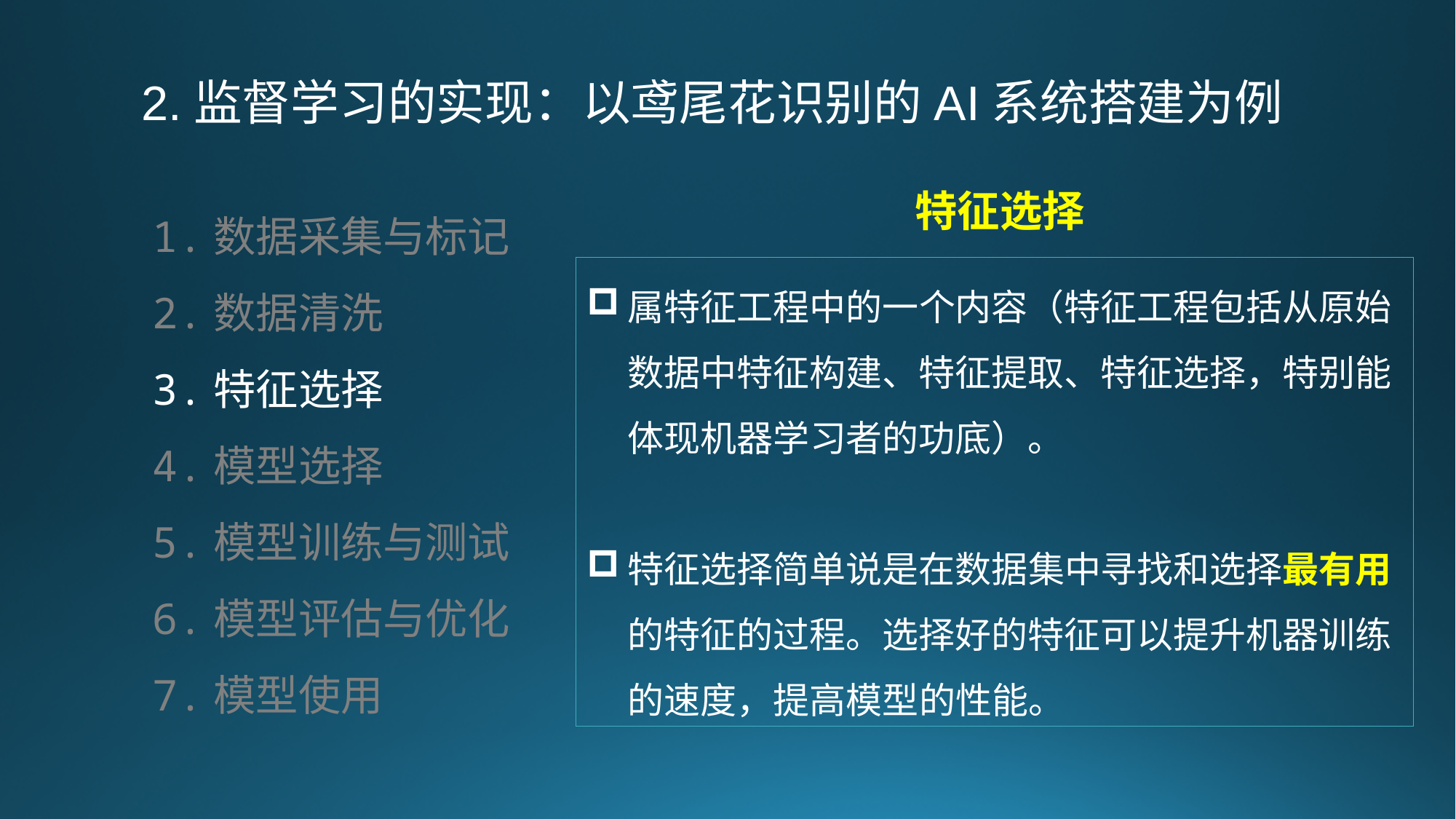

2.监督学习的实现：以鸢尾花识别的AI系统搭建为例
1.数据采集与标记
2.数据清洗
3.特征选择
4.模型选择
5.模型训练与测试
6.模型评估与优化
7.模型使用
特征选择
属特征工程中的一个内容（特征工程包括从原始数据中特征构建、特征提取、特征选择，特别能体现机器学习者的功底）。

特征选择简单说是在数据集中寻找和选择最有用的特征的过程。选择好的特征可以提升机器训练的速度，提高模型的性能。